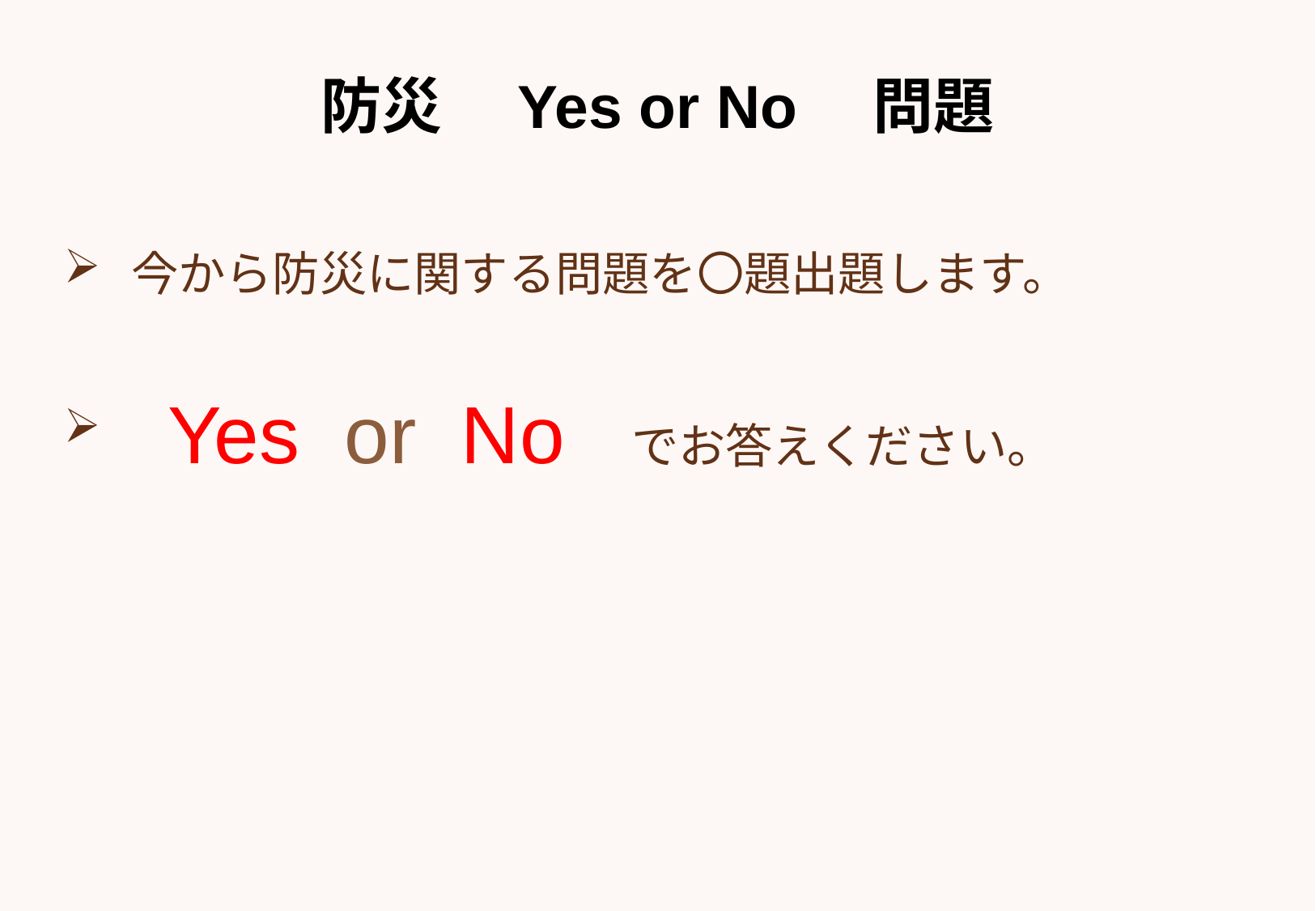

# 防災　Yes or No　問題
 今から防災に関する問題を〇題出題します。

　Yes  or  No　でお答えください。